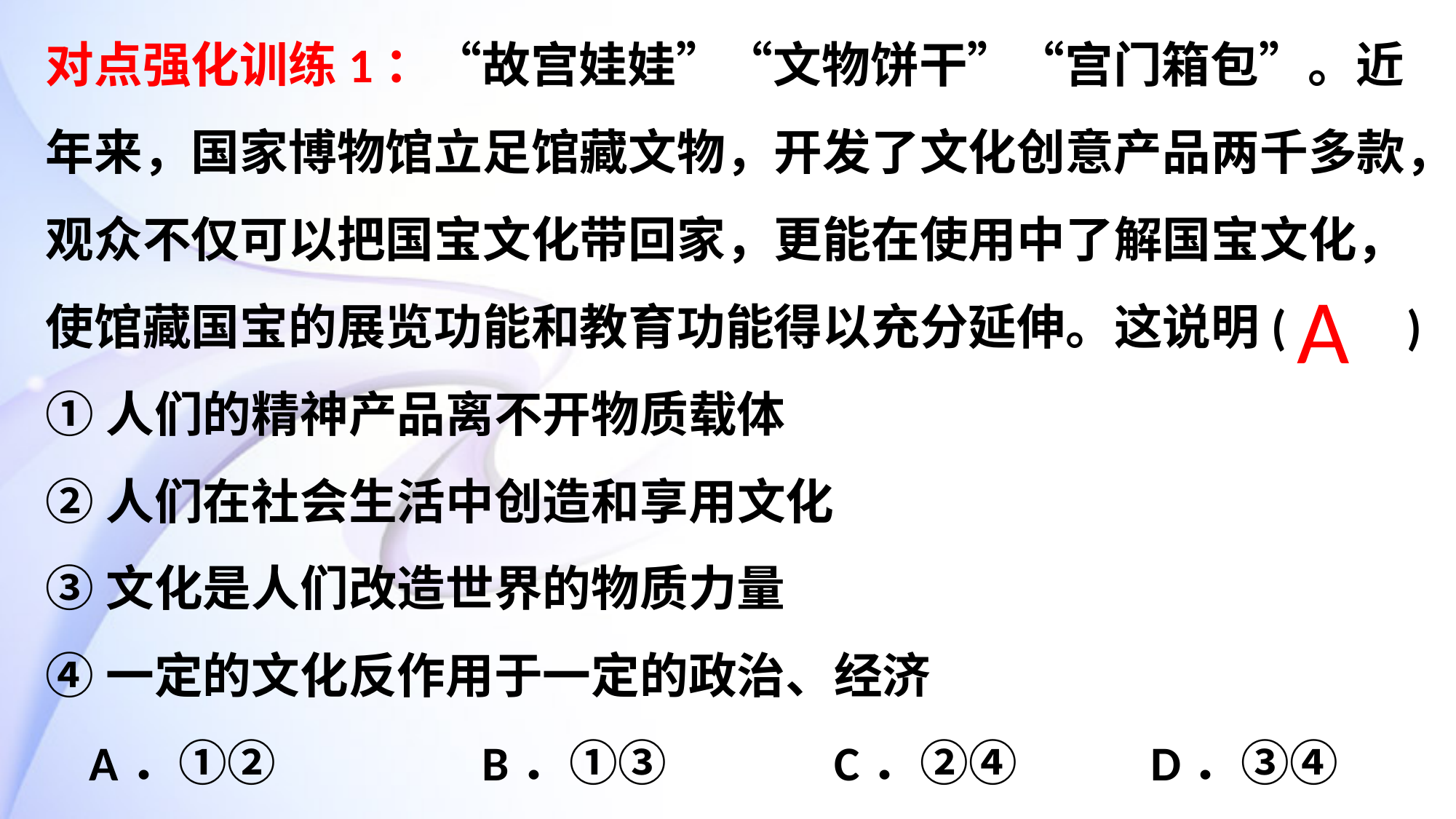

对点强化训练1：“故宫娃娃”“文物饼干”“宫门箱包”。近年来，国家博物馆立足馆藏文物，开发了文化创意产品两千多款，观众不仅可以把国宝文化带回家，更能在使用中了解国宝文化，使馆藏国宝的展览功能和教育功能得以充分延伸。这说明(　　)
①人们的精神产品离不开物质载体
②人们在社会生活中创造和享用文化
③文化是人们改造世界的物质力量
④一定的文化反作用于一定的政治、经济
    A．①②　　　　B．①③	           C．②④	          D．③④
A